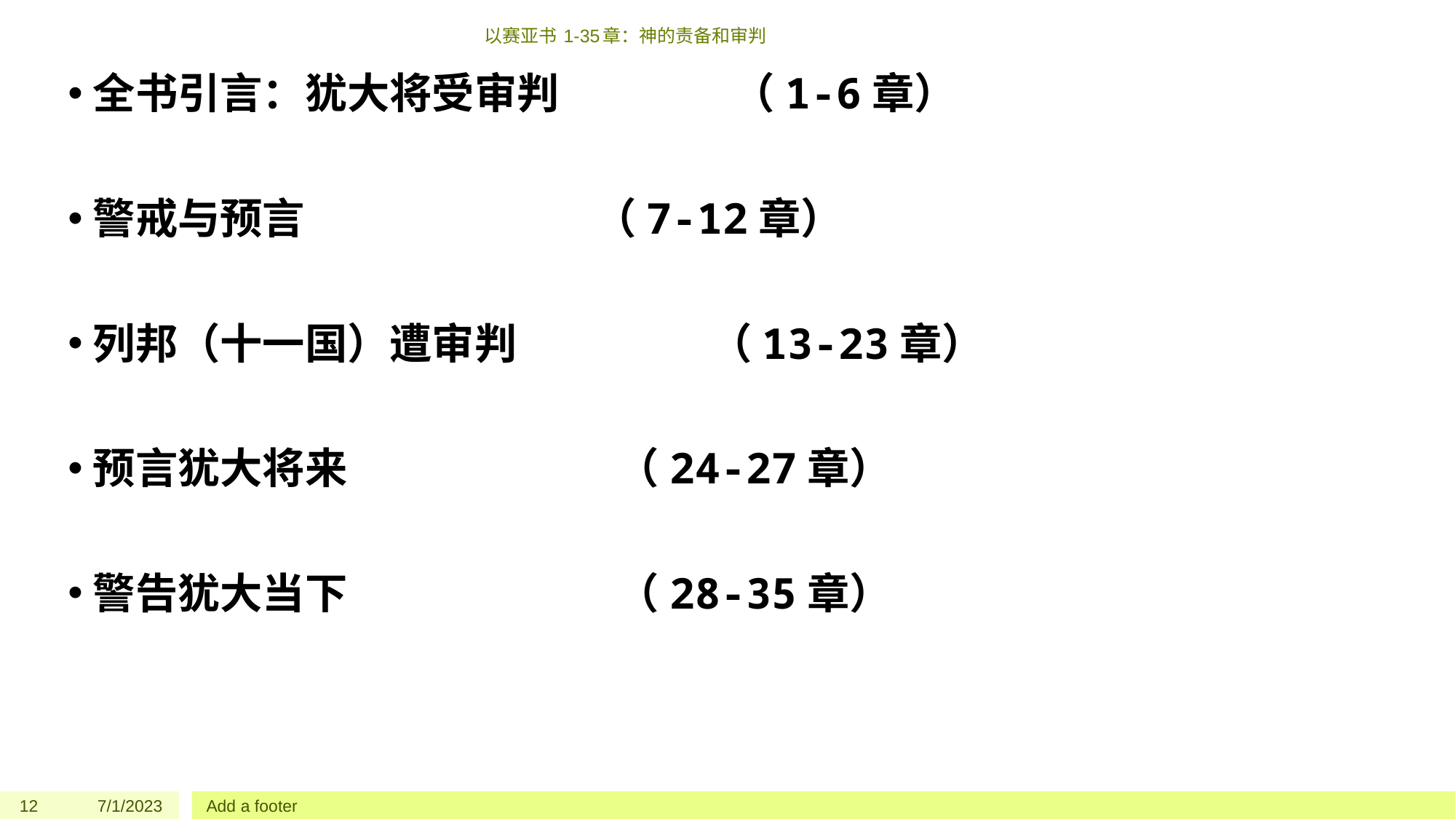

# 以赛亚书 1-35章：神的责备和审判
全书引言：犹大将受审判                  （1-6章）

警戒与预言                              （7-12章）

列邦（十一国）遭审判                    （13-23章）

预言犹大将来                            （24-27章）

警告犹大当下                            （28-35章）

12
7/1/2023
Add a footer